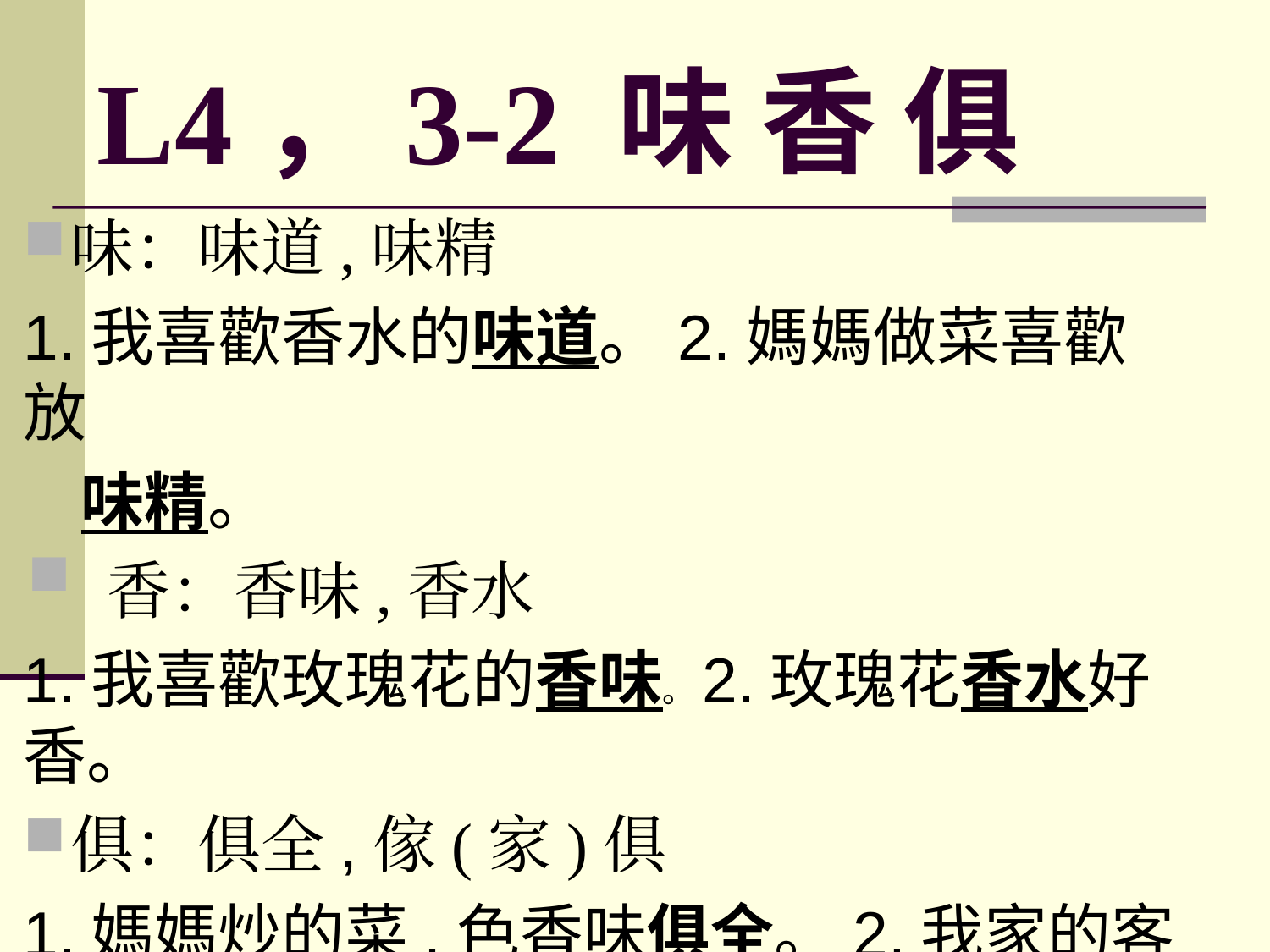

# L4，3-2 味 香 俱
味：味道,味精
1.我喜歡香水的味道。2.媽媽做菜喜歡放
   味精。
 香：香味,香水
1.我喜歡玫瑰花的香味。2.玫瑰花香水好香。
俱：俱全,傢(家)俱
1.媽媽炒的菜,色香味俱全。2.我家的客廳
   裡有很多傢俱。